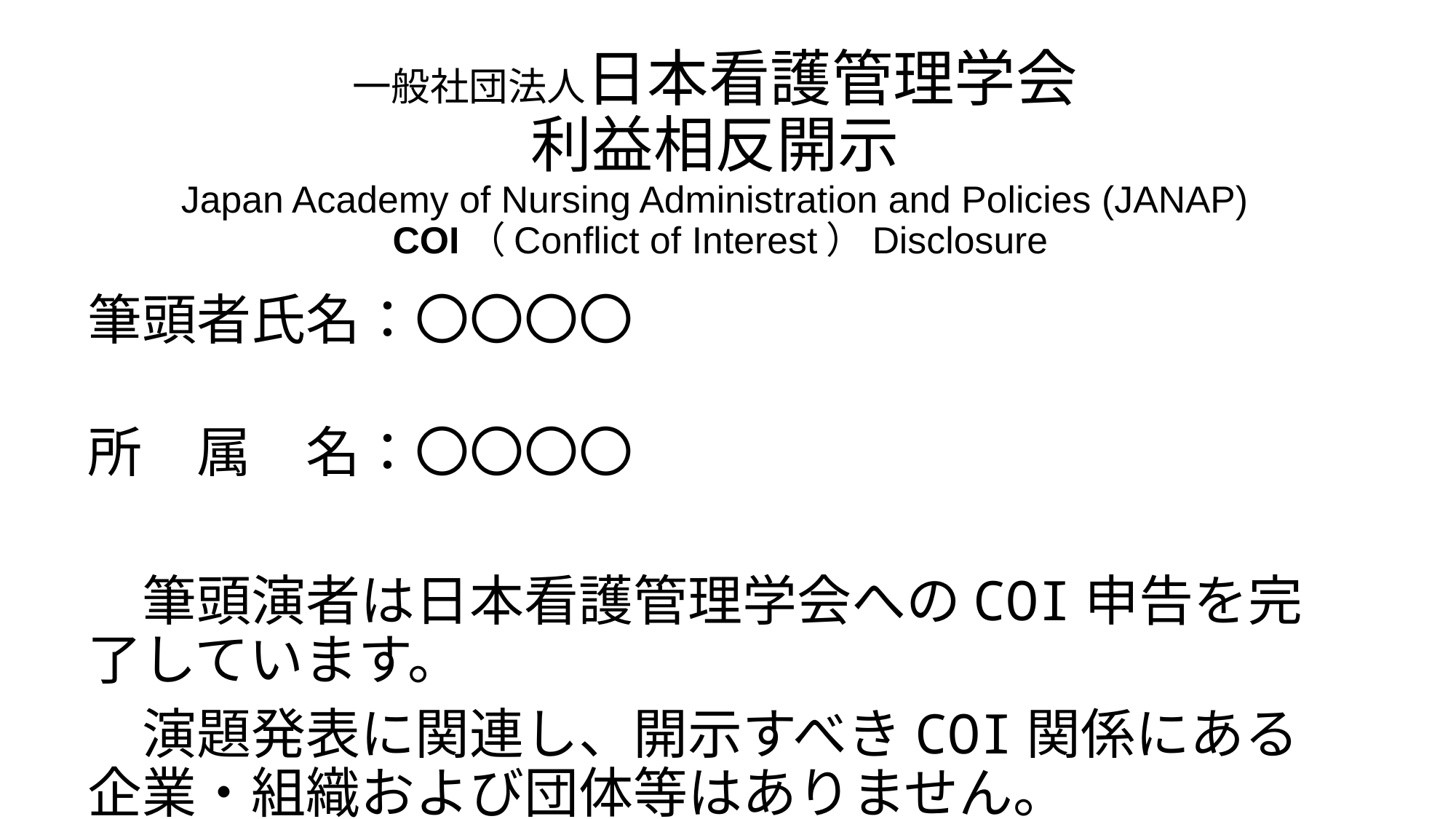

# 一般社団法人日本看護管理学会 利益相反開示 Japan Academy of Nursing Administration and Policies (JANAP) COI（Conflict of Interest）Disclosure
筆頭者氏名：〇〇〇〇
所　属　名：〇〇〇〇

　筆頭演者は日本看護管理学会へのCOI申告を完了しています。
　演題発表に関連し、開示すべきCOI関係にある企業・組織および団体等はありません。